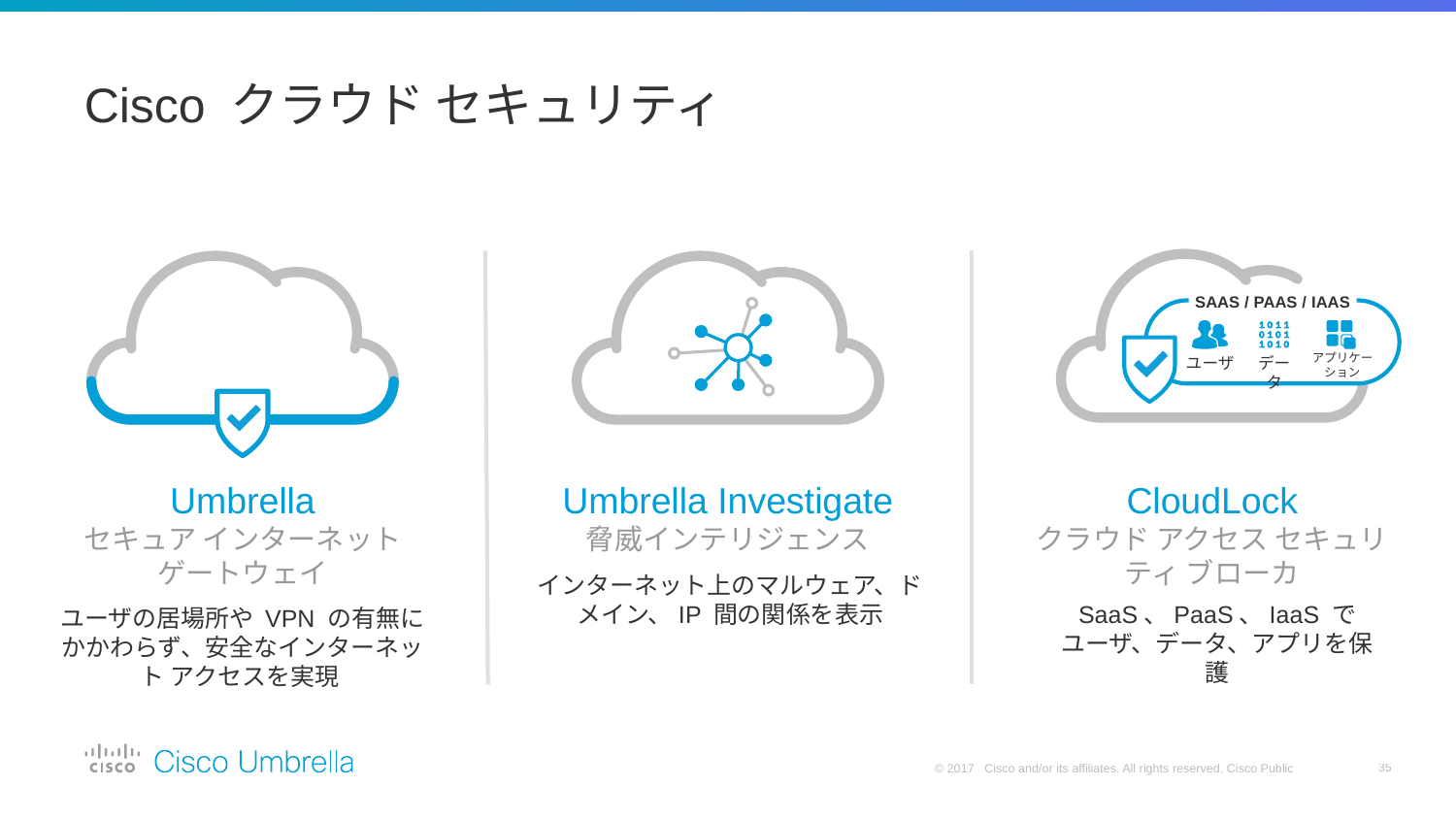

# Cisco クラウド セキュリティ

SAAS / PAAS / IAAS

アプリケーション
ユーザ
データ

CloudLock
クラウド アクセス セキュリティ ブローカ
SaaS、PaaS、IaaS でユーザ、データ、アプリを保護

Umbrella
セキュア インターネット ゲートウェイ
ユーザの居場所や VPN の有無にかかわらず、安全なインターネット アクセスを実現

Umbrella Investigate
脅威インテリジェンス
インターネット上のマルウェア、ドメイン、IP 間の関係を表示